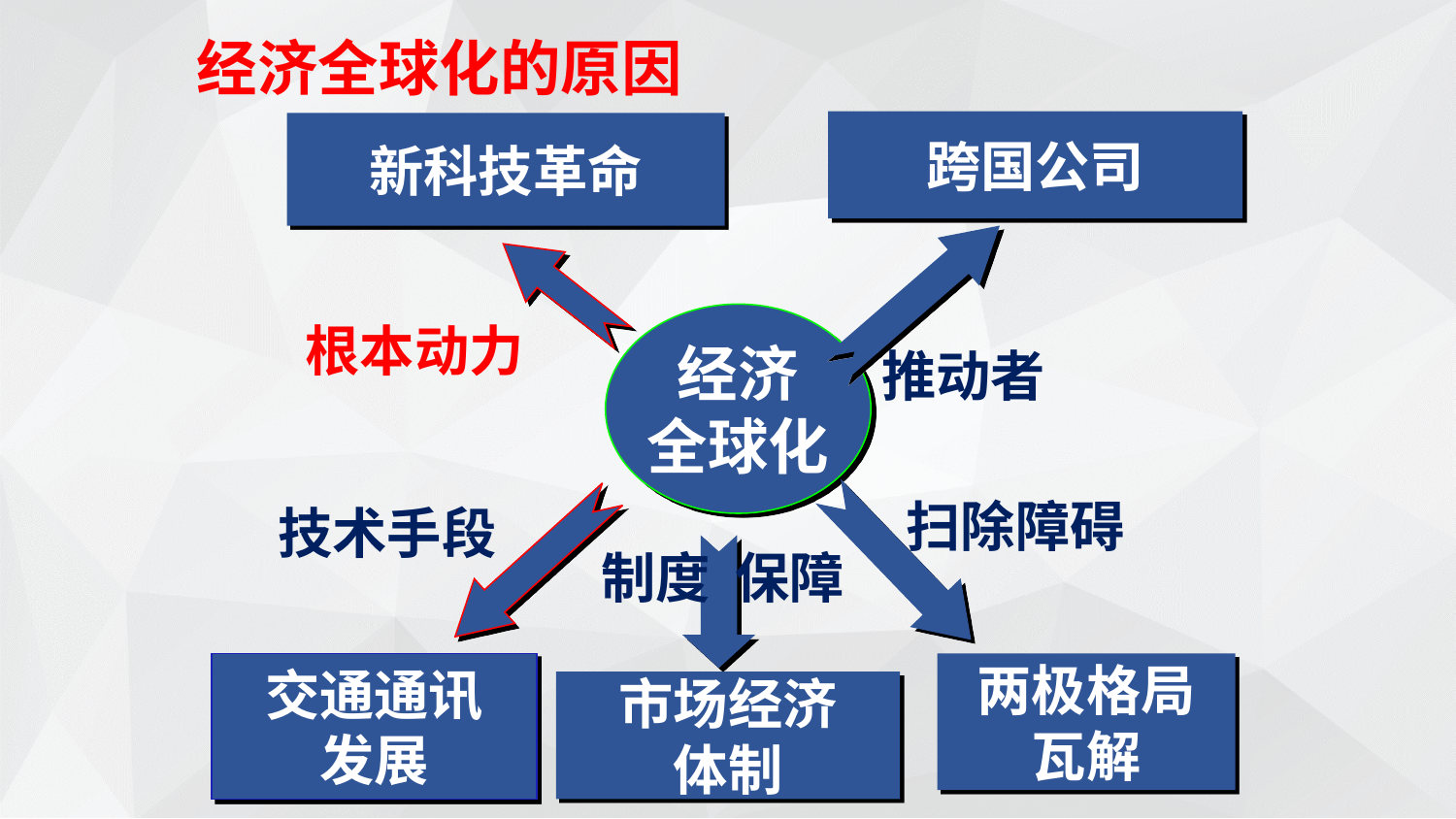

经济全球化的原因
跨国公司
新科技革命

经济
全球化
根本动力
推动者
扫除障碍
技术手段

 制度  保障

交通通讯
发展
两极格局
瓦解
市场经济
体制